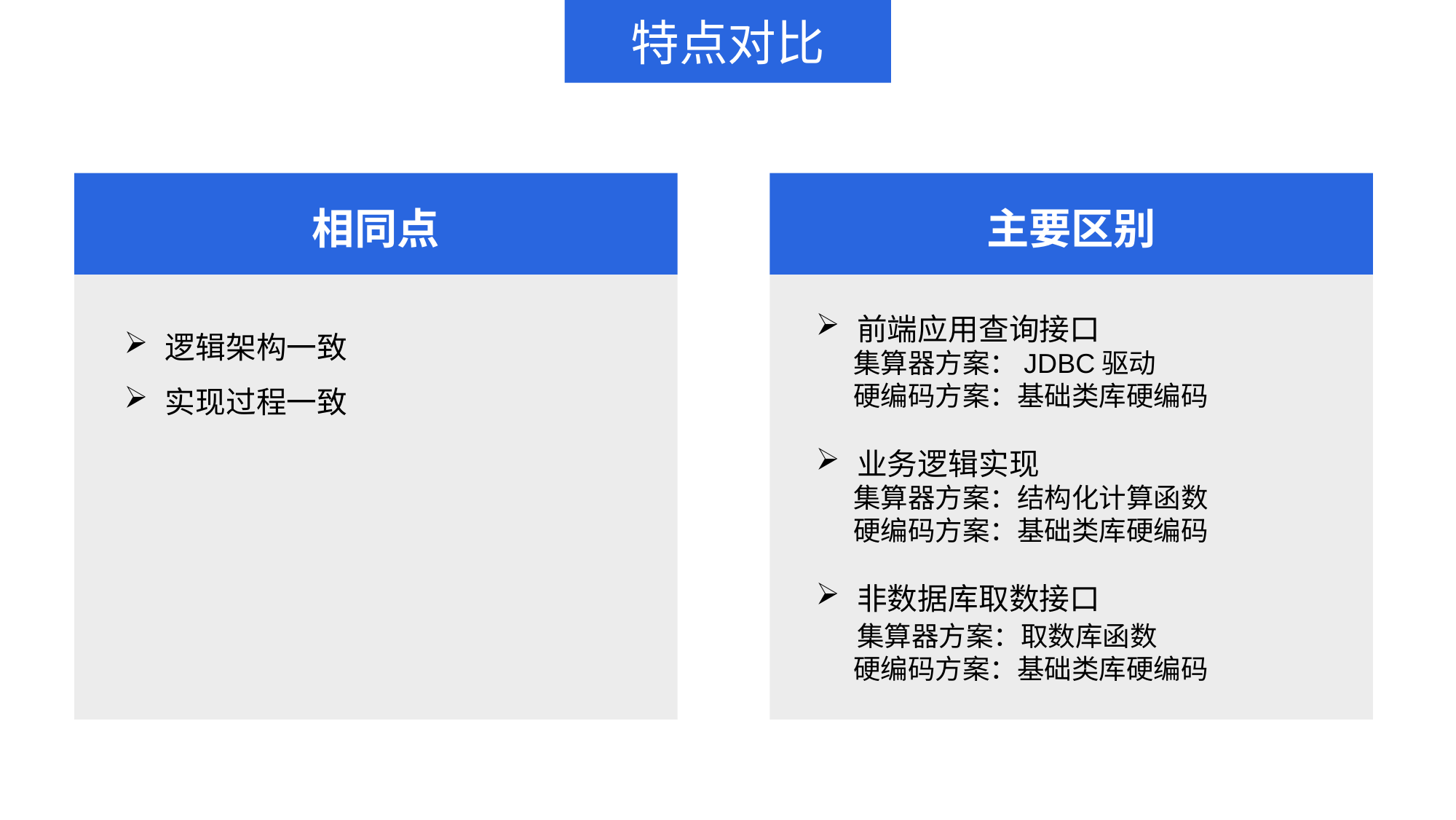

特点对比

相同点
主要区别

逻辑架构一致
实现过程一致
前端应用查询接口
     集算器方案：JDBC驱动
     硬编码方案：基础类库硬编码

业务逻辑实现
     集算器方案：结构化计算函数
     硬编码方案：基础类库硬编码

非数据库取数接口
     集算器方案：取数库函数
     硬编码方案：基础类库硬编码